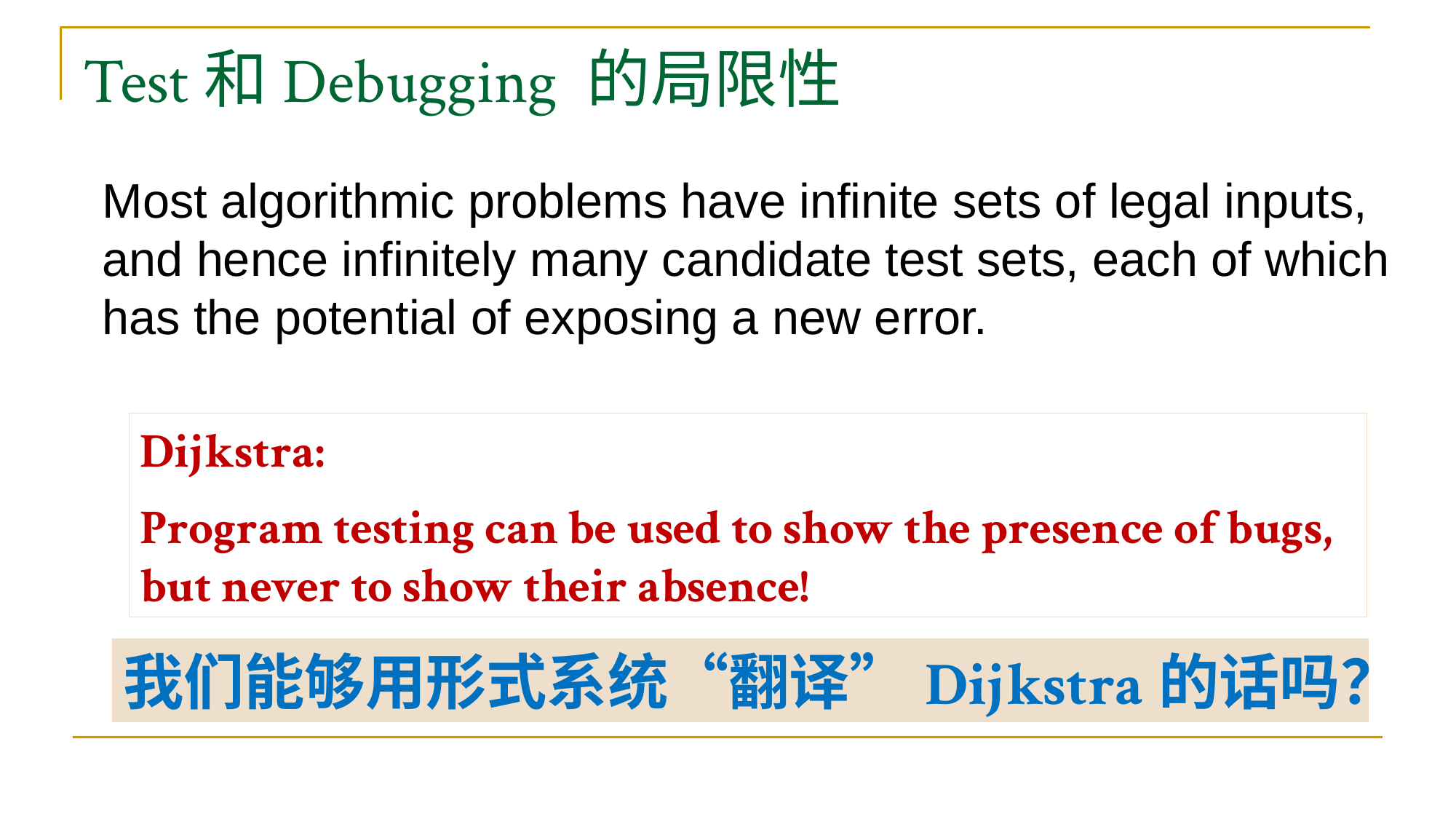

# Test和Debugging 的局限性
Most algorithmic problems have infinite sets of legal inputs, and hence infinitely many candidate test sets, each of which has the potential of exposing a new error.
Dijkstra:
Program testing can be used to show the presence of bugs, but never to show their absence!
我们能够用形式系统“翻译”Dijkstra的话吗？